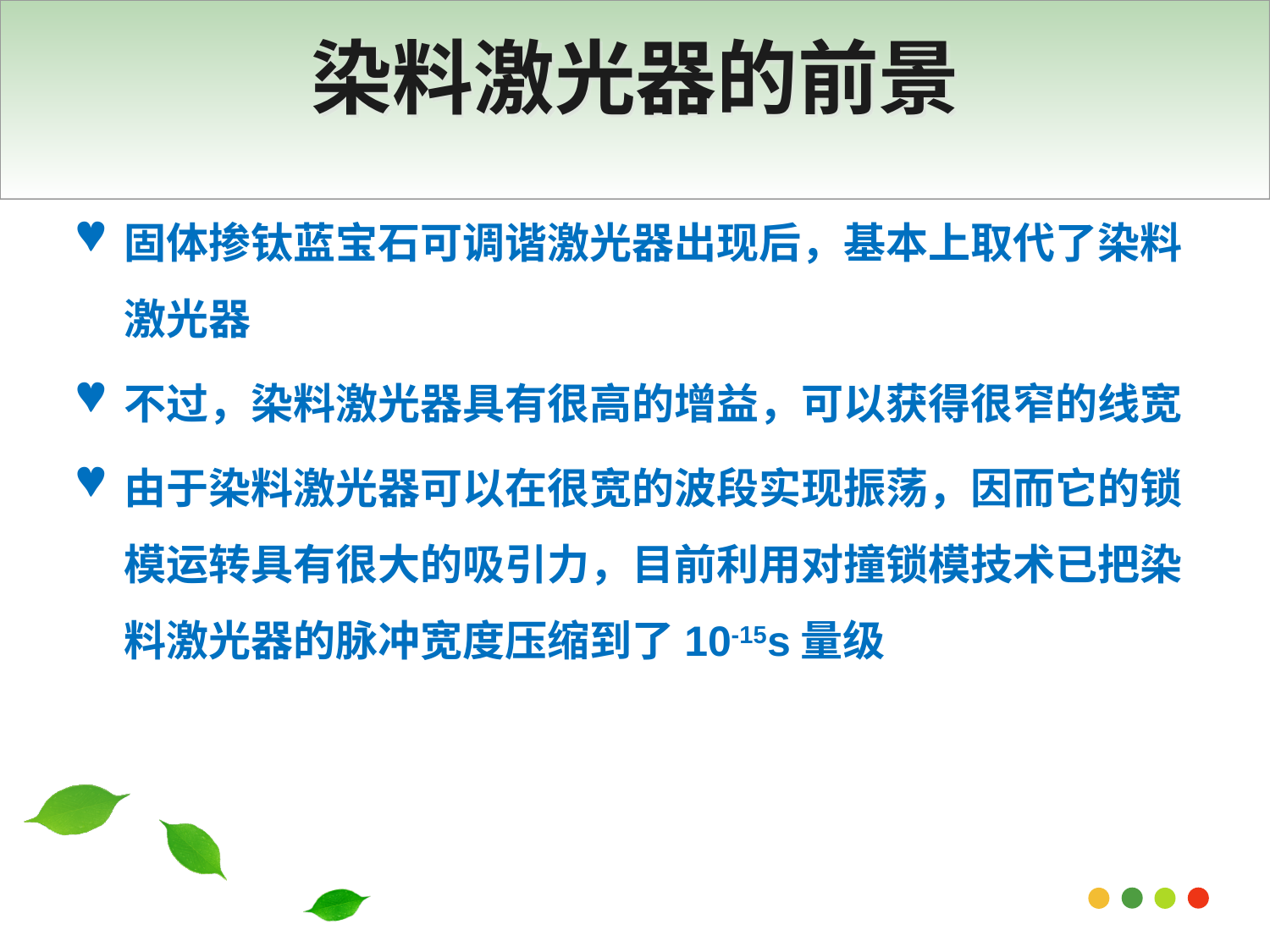

# 染料激光器的前景
固体掺钛蓝宝石可调谐激光器出现后，基本上取代了染料激光器
不过，染料激光器具有很高的增益，可以获得很窄的线宽
由于染料激光器可以在很宽的波段实现振荡，因而它的锁模运转具有很大的吸引力，目前利用对撞锁模技术已把染料激光器的脉冲宽度压缩到了10-15s量级